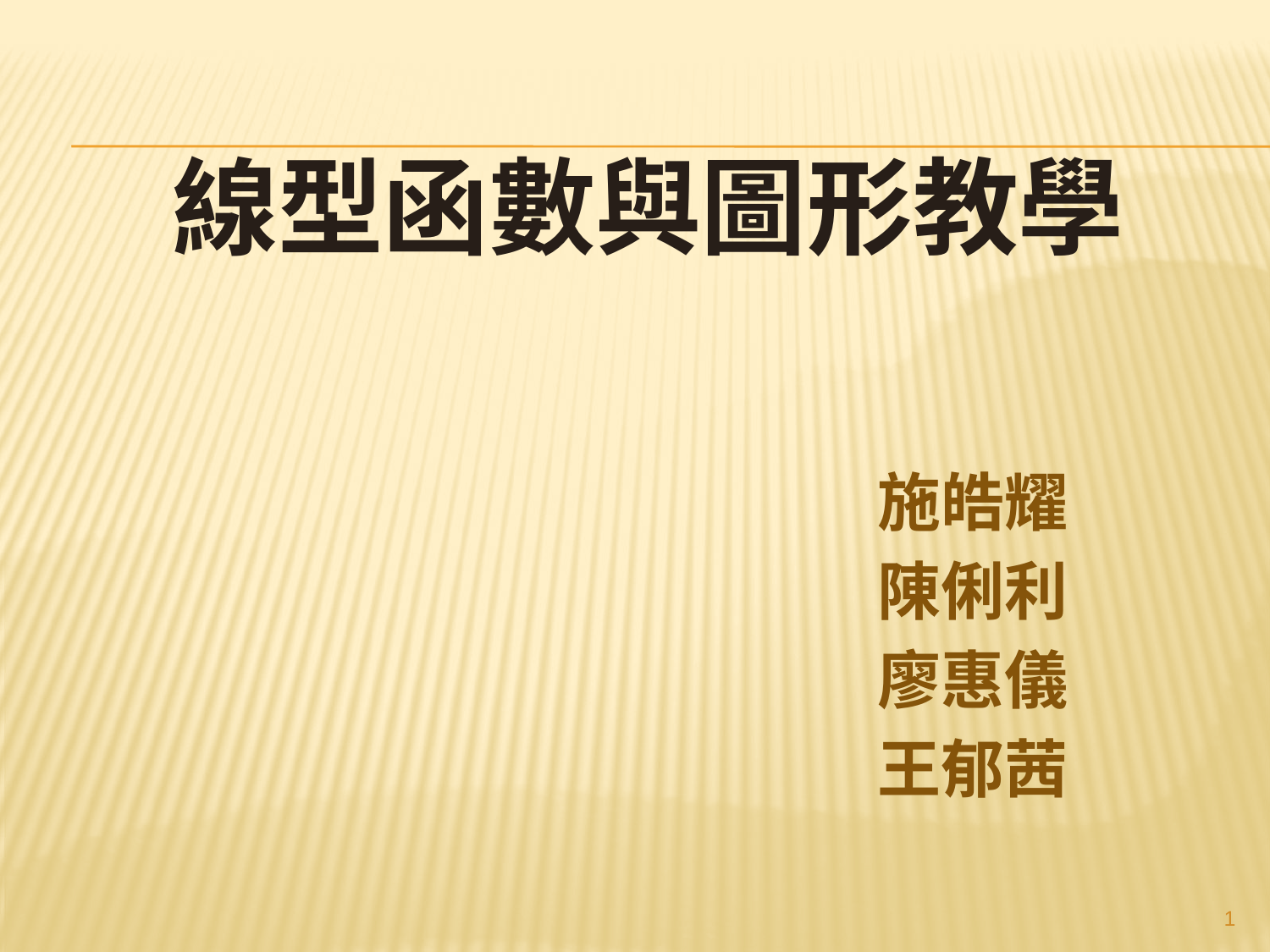

# 線型函數與圖形教學
施皓耀
陳俐利
廖惠儀
王郁茜

1